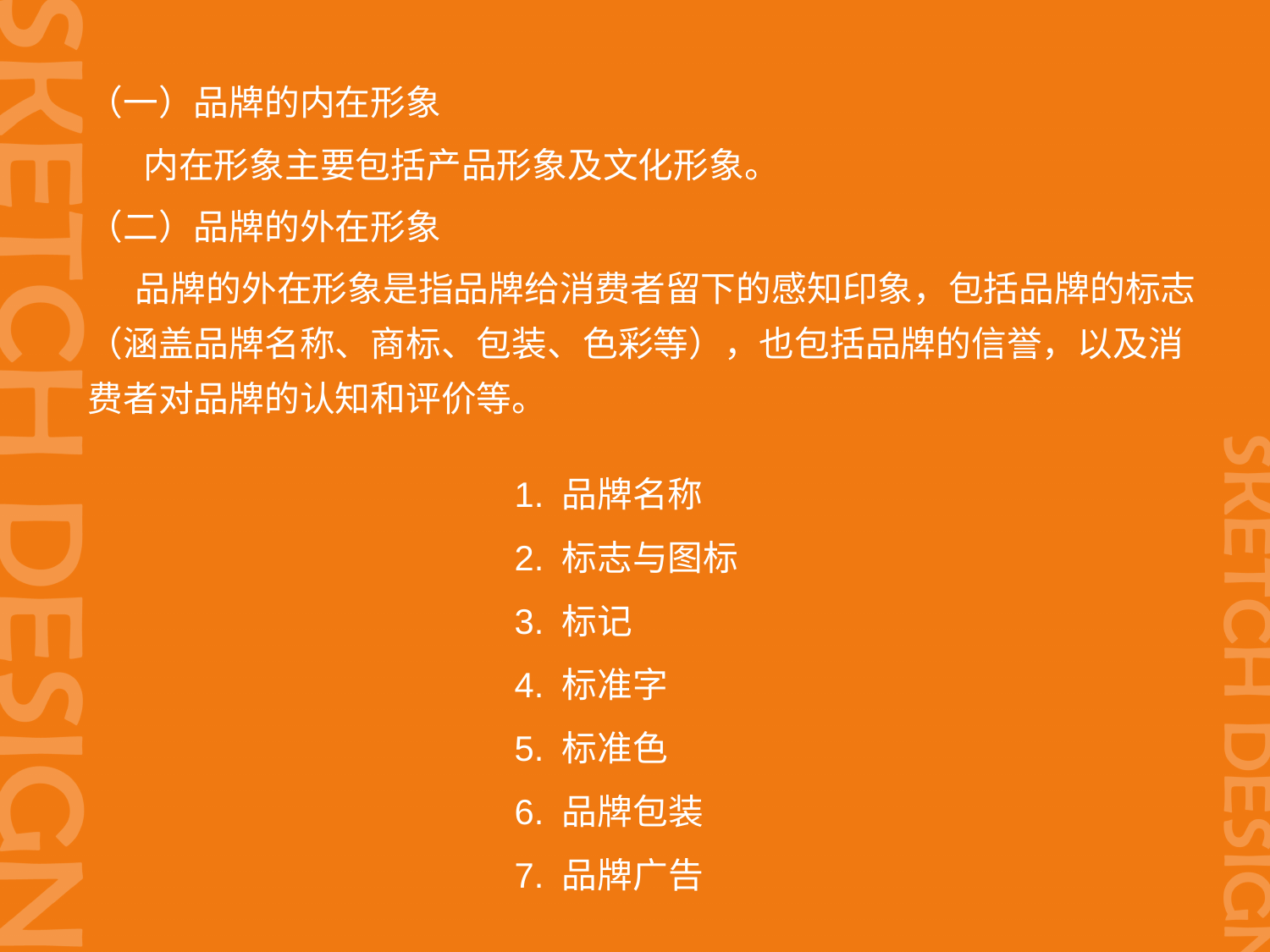

（一）品牌的内在形象
      内在形象主要包括产品形象及文化形象。
（二）品牌的外在形象
     品牌的外在形象是指品牌给消费者留下的感知印象，包括品牌的标志（涵盖品牌名称、商标、包装、色彩等），也包括品牌的信誉，以及消费者对品牌的认知和评价等。
1. 品牌名称
2. 标志与图标
3. 标记
4. 标准字
5. 标准色
6. 品牌包装
7. 品牌广告